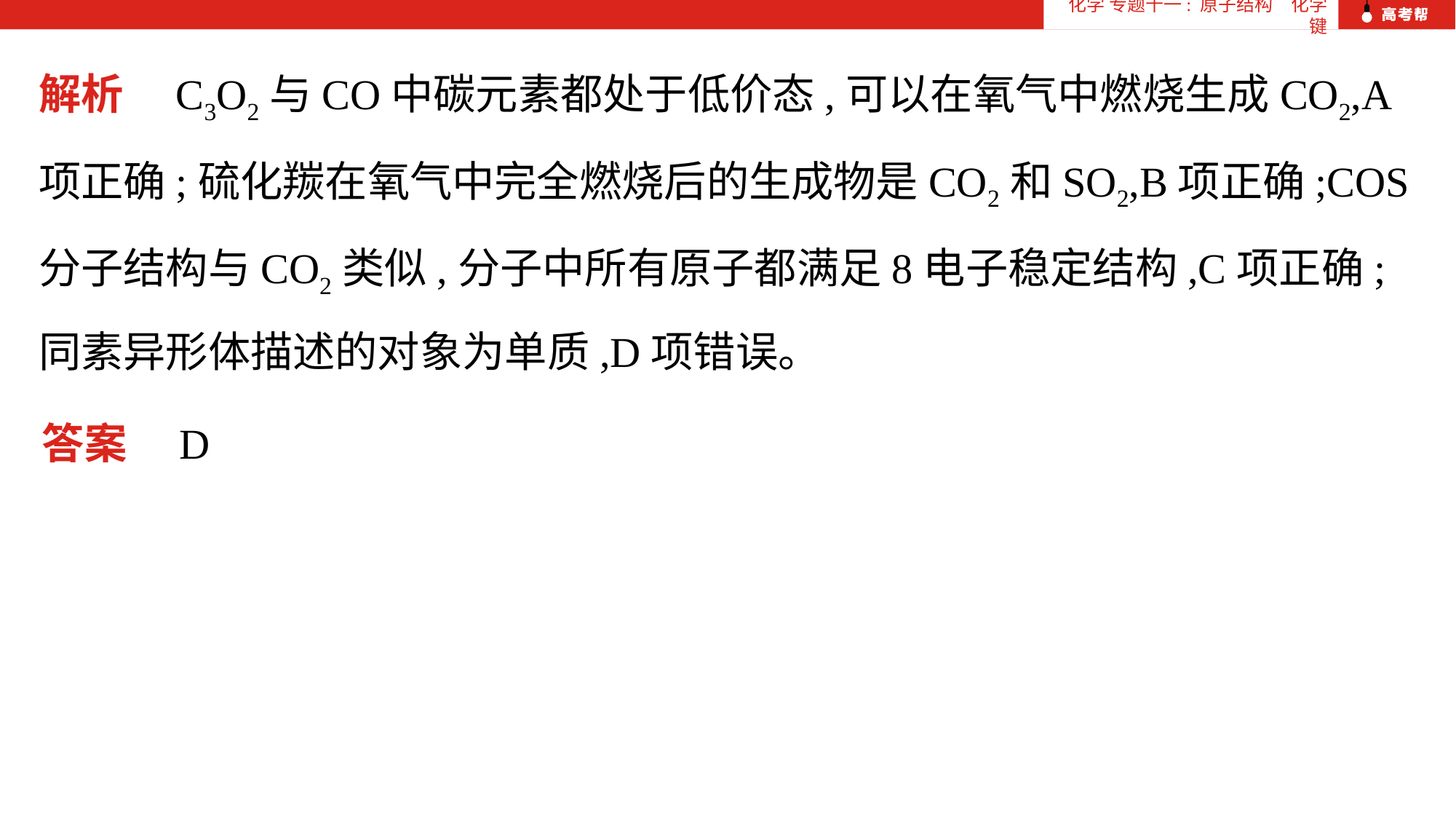

化学 专题十一: 原子结构　化学键

解析　C3O2与CO中碳元素都处于低价态,可以在氧气中燃烧生成CO2,A项正确;硫化羰在氧气中完全燃烧后的生成物是CO2和SO2,B项正确;COS分子结构与CO2类似,分子中所有原子都满足8电子稳定结构,C项正确;同素异形体描述的对象为单质,D项错误。
答案　D